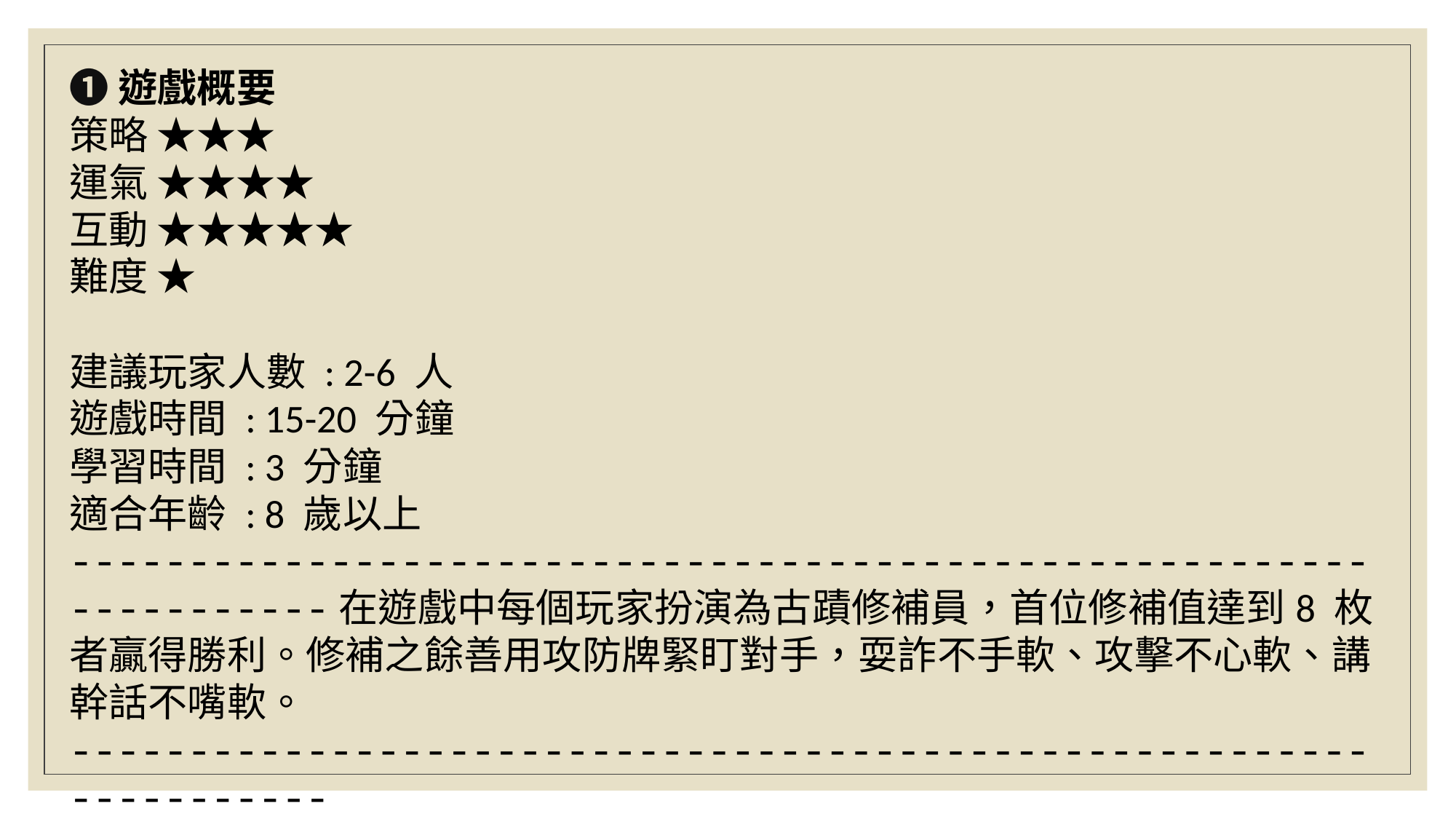

❶遊戲概要
策略 ★★★
運氣 ★★★★
互動 ★★★★★
難度 ★

建議玩家人數 : 2-6 人
遊戲時間 : 15-20 分鐘
學習時間 : 3 分鐘
適合年齡 : 8 歲以上
------------------------------------------------------------------在遊戲中每個玩家扮演為古蹟修補員，首位修補值達到8 枚者贏得勝利。修補之餘善用攻防牌緊盯對手，耍詐不手軟、攻擊不心軟、講幹話不嘴軟。
------------------------------------------------------------------